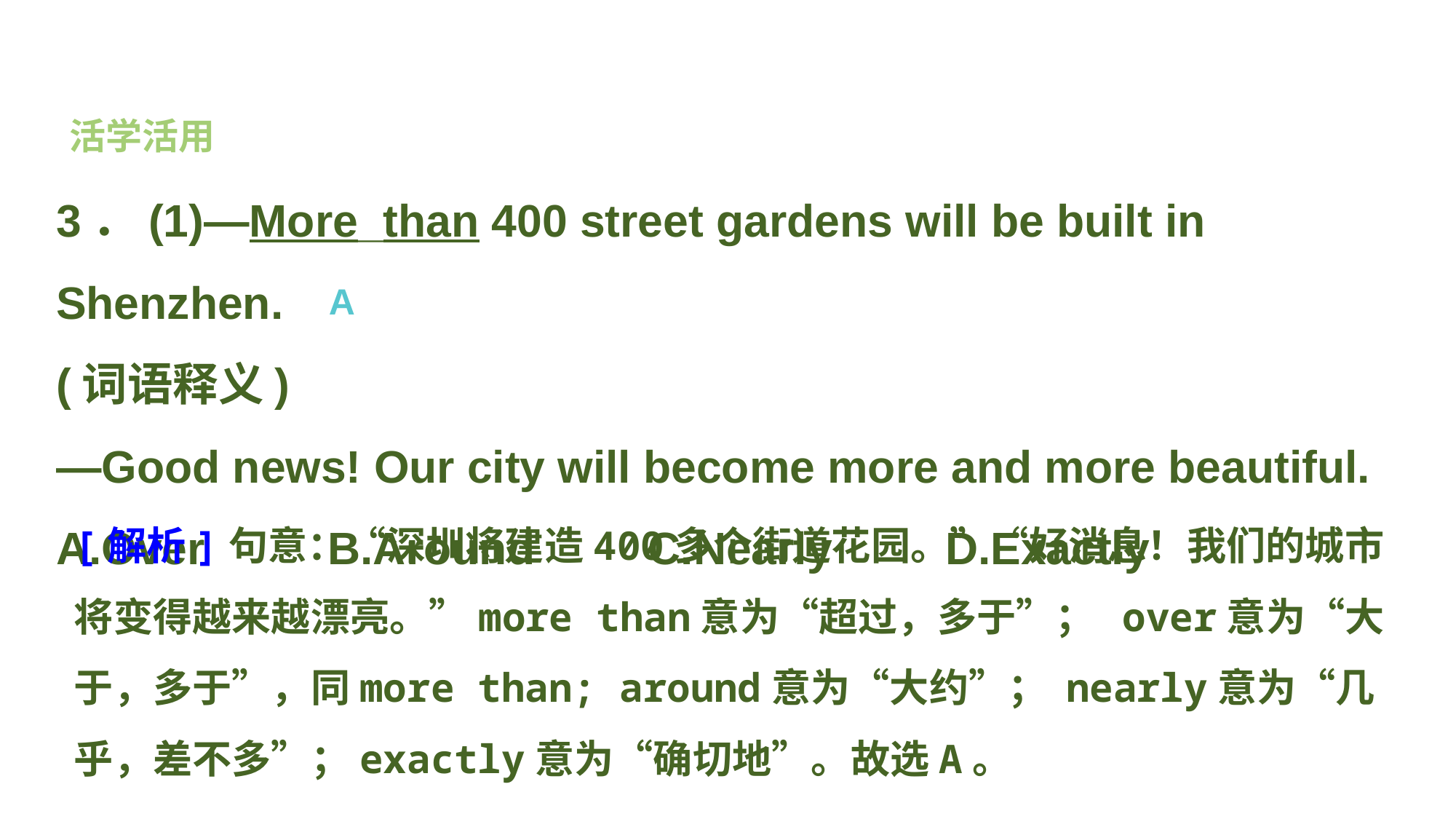

活学活用
3．(1)—More_than 400 street gardens will be built in Shenzhen.
(词语释义)
—Good news! Our city will become more and more beautiful.
A.Over　　 B.Around         C.Nearly         D.Exactly
A
[解析]句意：“深圳将建造400多个街道花园。”“好消息！我们的城市将变得越来越漂亮。”more than意为“超过，多于”；  over意为“大于，多于”，同more than; around意为“大约”； nearly意为“几乎，差不多”；exactly意为“确切地”。故选A。